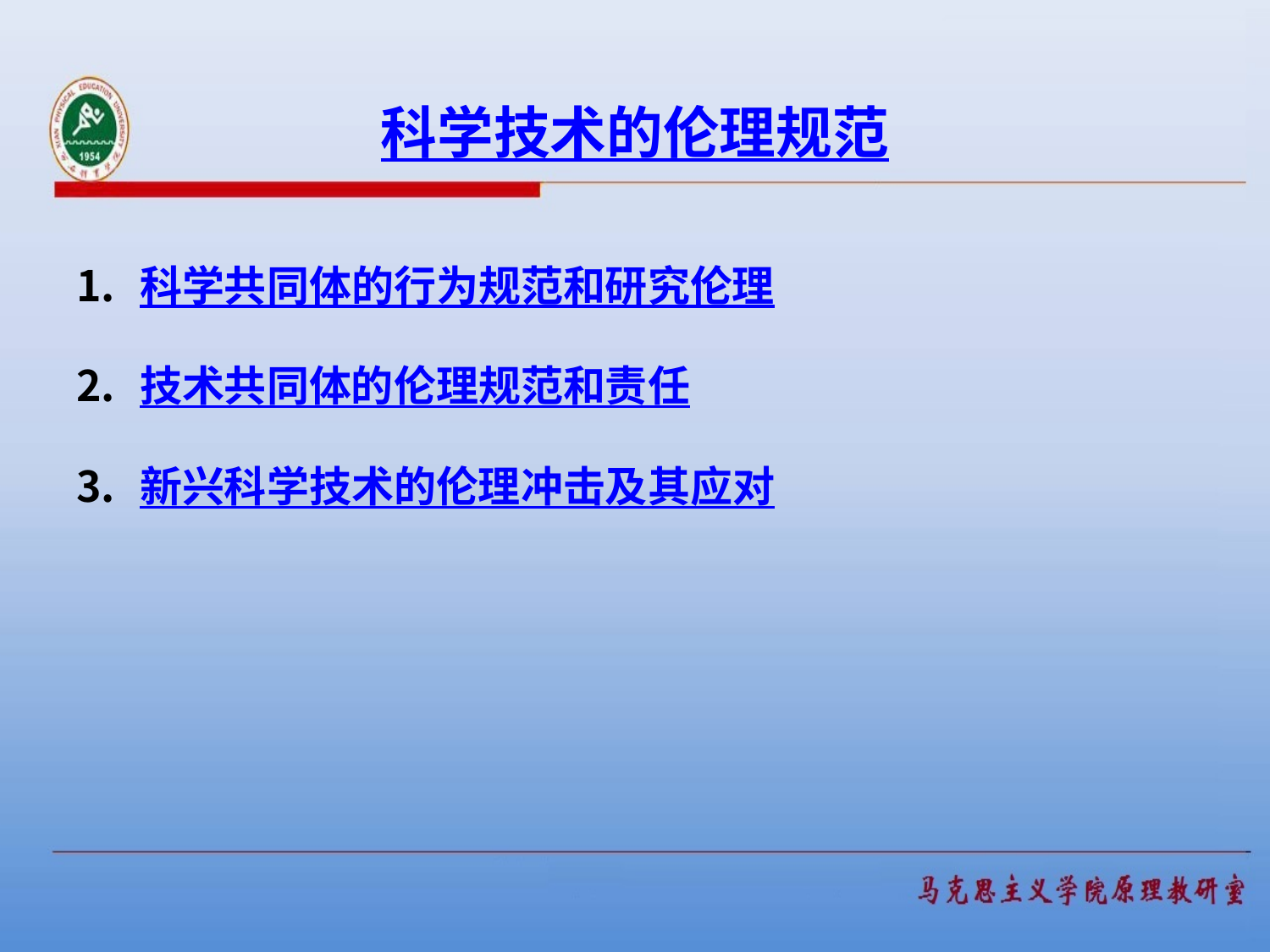

# 科学技术的伦理规范
科学共同体的行为规范和研究伦理
技术共同体的伦理规范和责任
新兴科学技术的伦理冲击及其应对